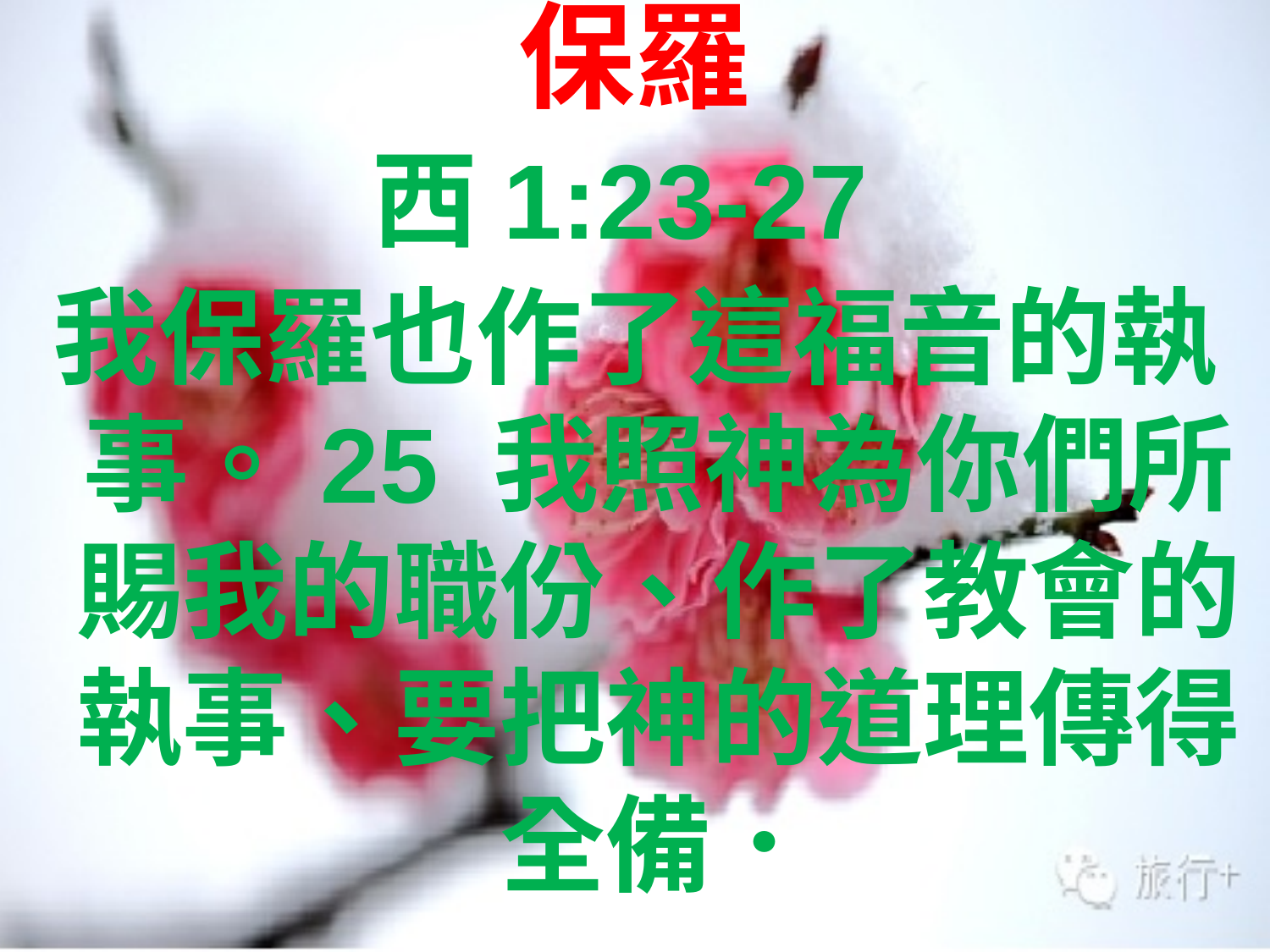

保羅
西1:23-27
我保羅也作了這福音的執事。25 我照神為你們所賜我的職份、作了教會的執事、要把神的道理傳得全備．